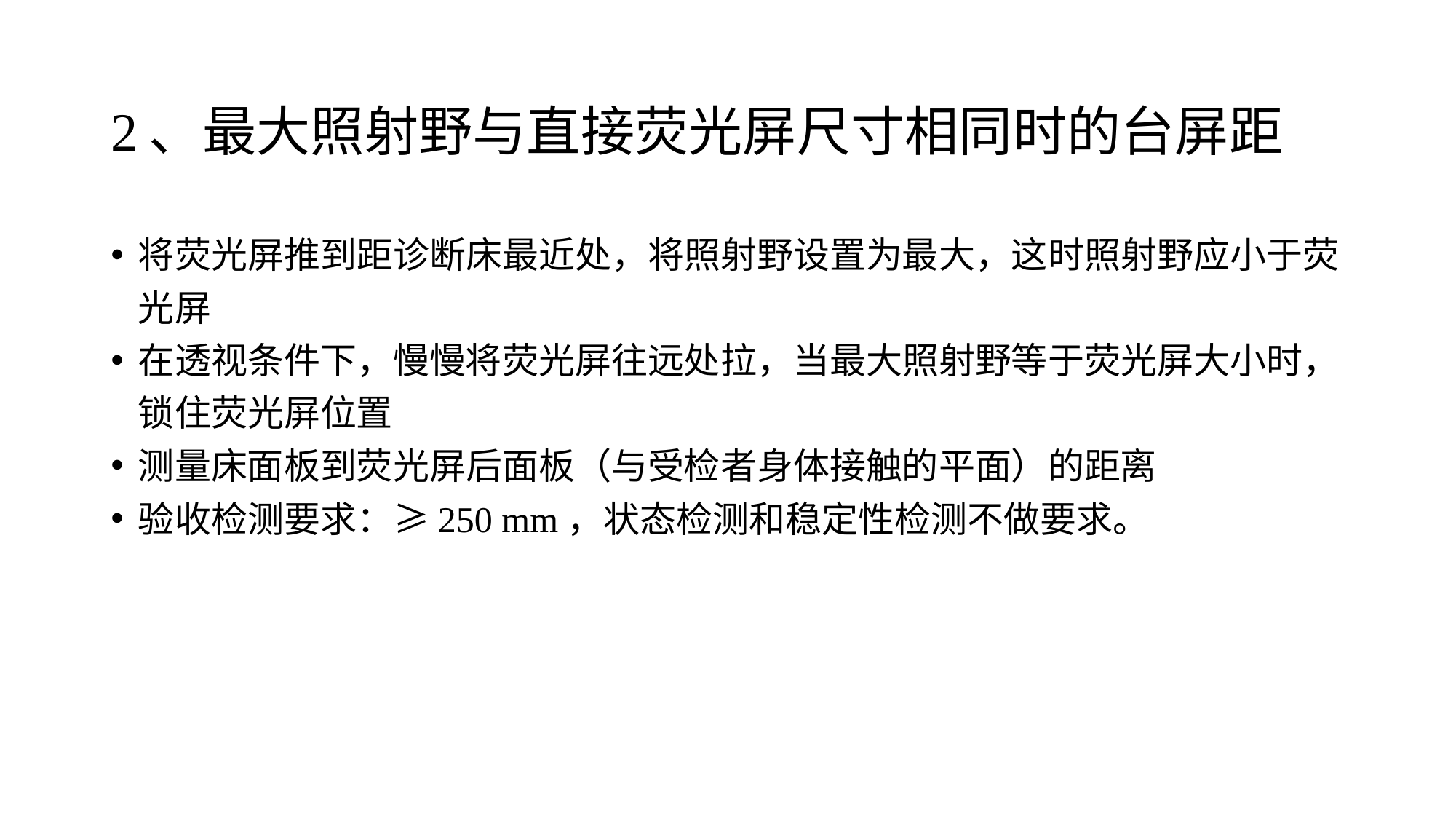

# 2、最大照射野与直接荧光屏尺寸相同时的台屏距
将荧光屏推到距诊断床最近处，将照射野设置为最大，这时照射野应小于荧光屏
在透视条件下，慢慢将荧光屏往远处拉，当最大照射野等于荧光屏大小时，锁住荧光屏位置
测量床面板到荧光屏后面板（与受检者身体接触的平面）的距离
验收检测要求：≥250 mm，状态检测和稳定性检测不做要求。